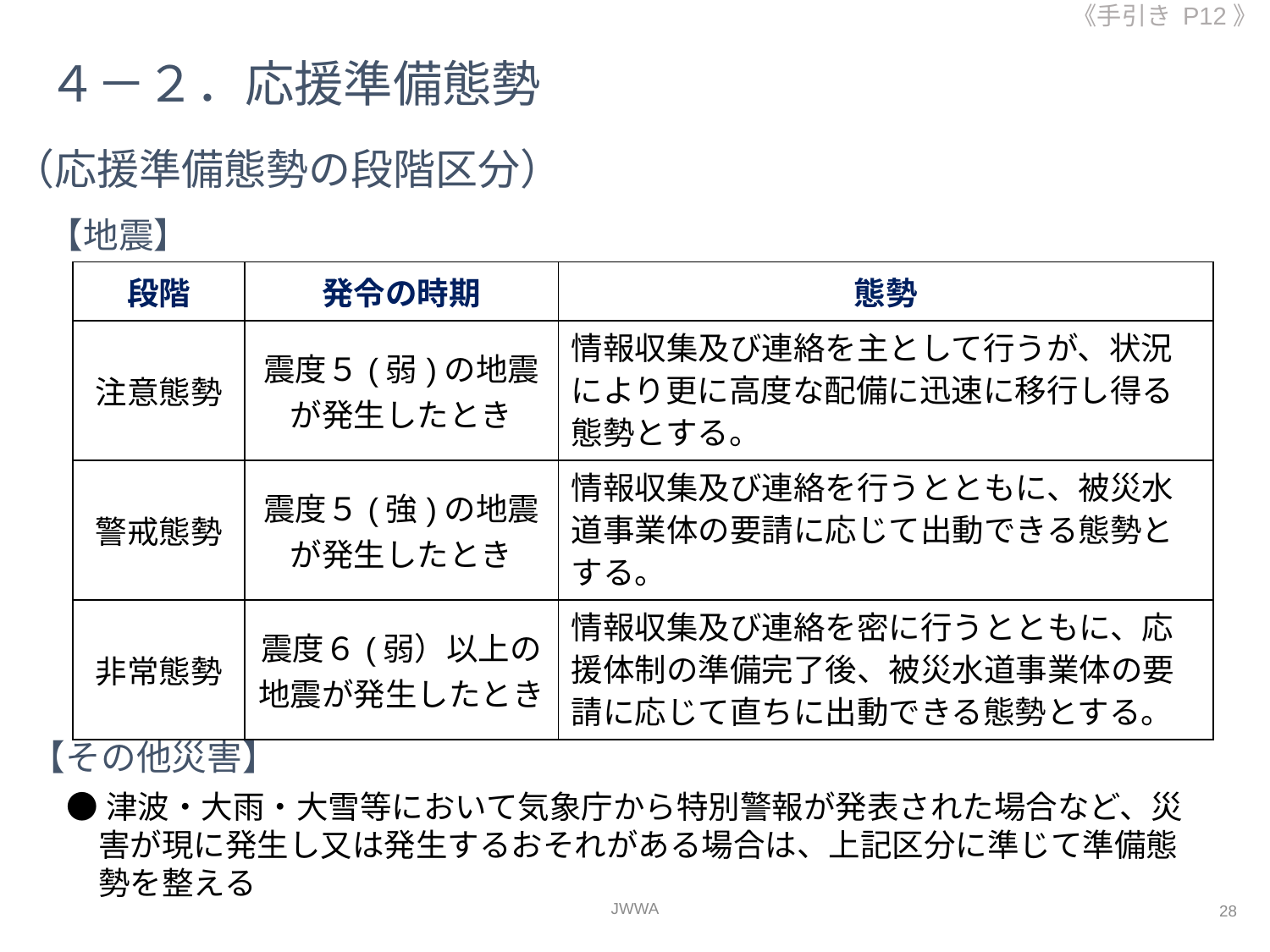

《手引き P12》
４－２．応援準備態勢
（応援準備態勢の段階区分）
【地震】
| 段階 | 発令の時期 | 態勢 |
| --- | --- | --- |
| 注意態勢 | 震度５(弱)の地震が発生したとき | 情報収集及び連絡を主として行うが、状況により更に高度な配備に迅速に移行し得る態勢とする。 |
| 警戒態勢 | 震度５(強)の地震が発生したとき | 情報収集及び連絡を行うとともに、被災水道事業体の要請に応じて出動できる態勢とする。 |
| 非常態勢 | 震度６(弱）以上の 地震が発生したとき | 情報収集及び連絡を密に行うとともに、応援体制の準備完了後、被災水道事業体の要請に応じて直ちに出動できる態勢とする。 |
【その他災害】
●津波・大雨・大雪等において気象庁から特別警報が発表された場合など、災
　害が現に発生し又は発生するおそれがある場合は、上記区分に準じて準備態
　勢を整える
JWWA
28